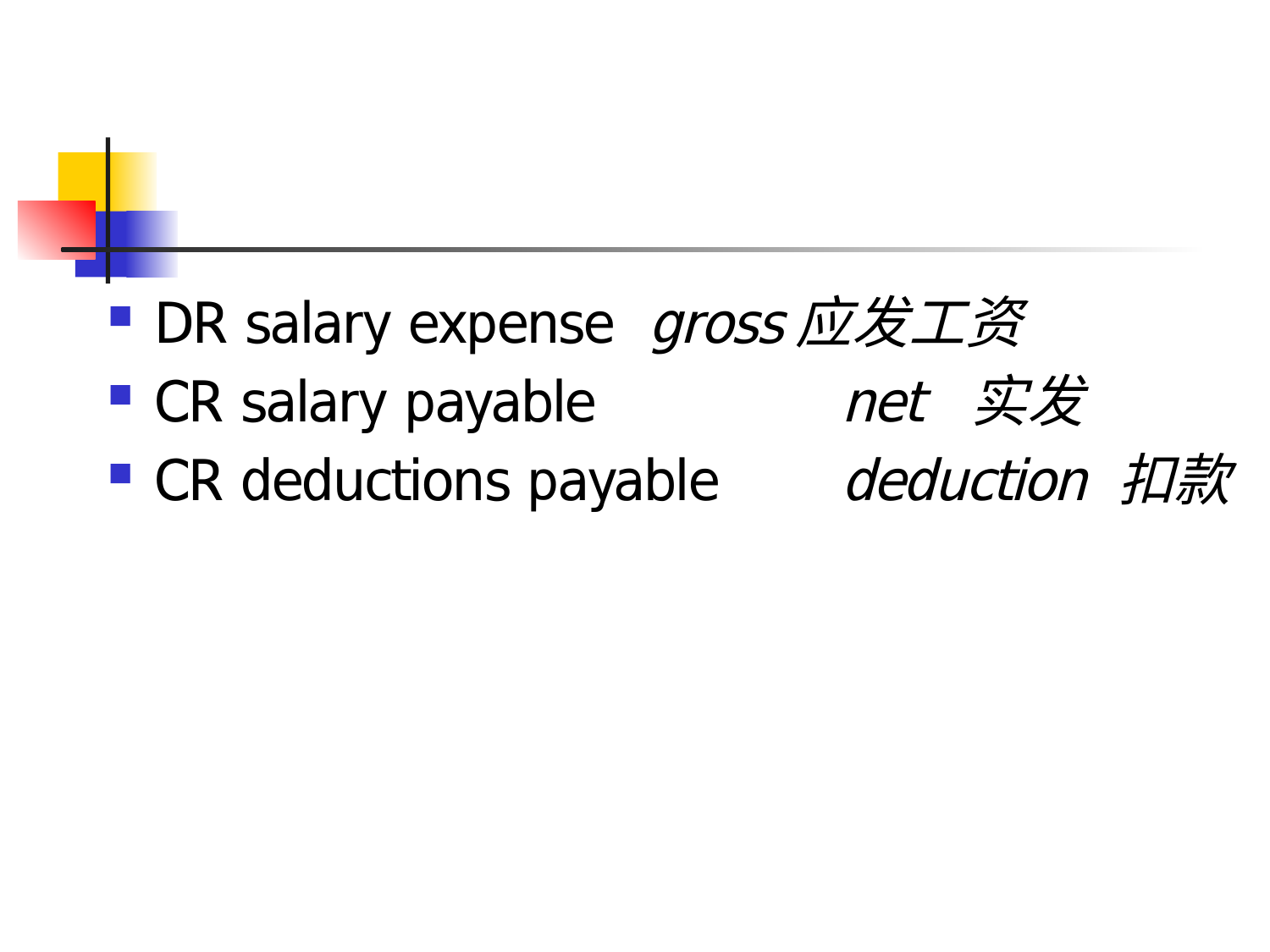

#
DR salary expense  gross应发工资
CR salary payable              net  实发
CR deductions payable       deduction 扣款